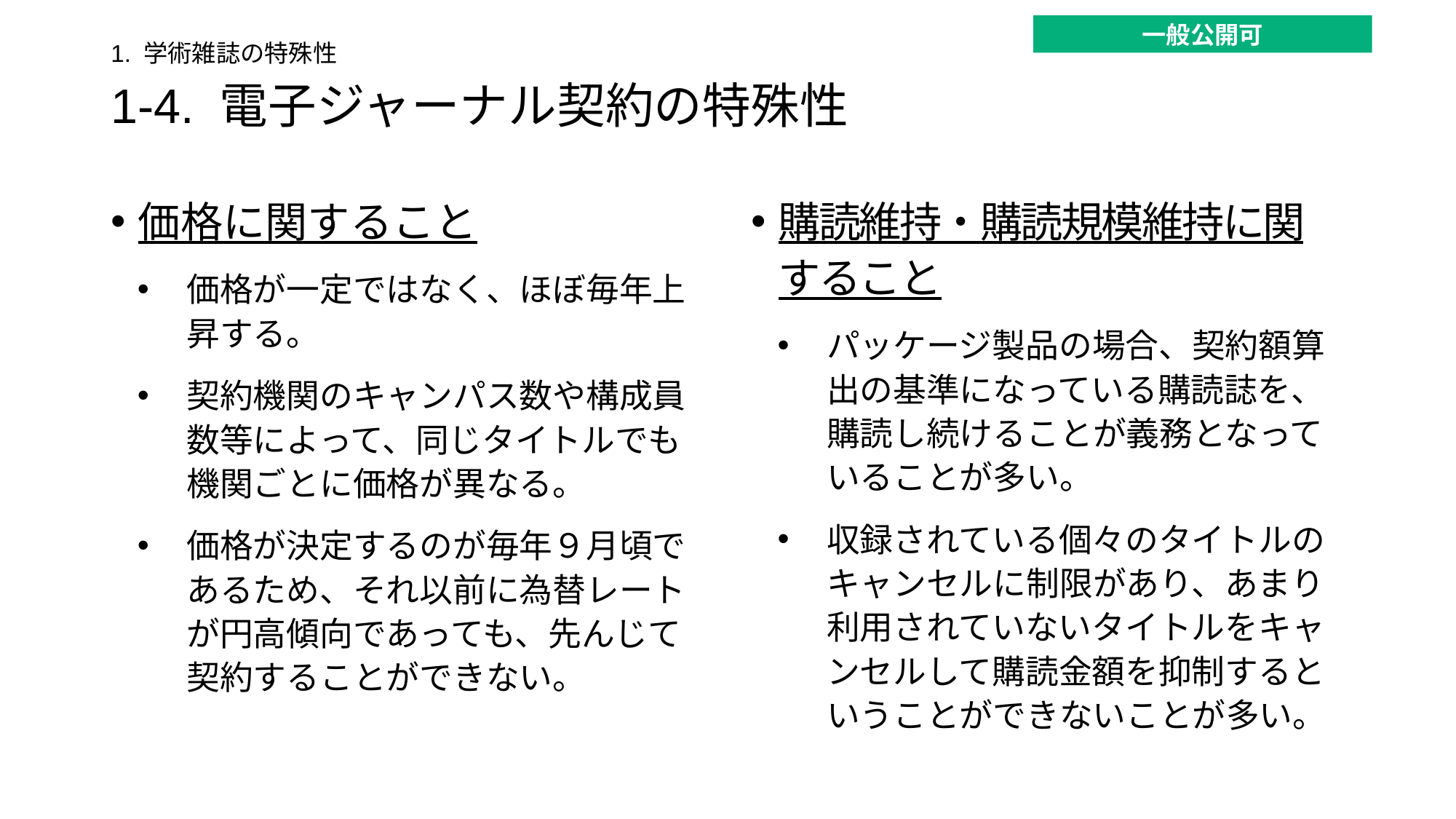

一般公開可
1. 学術雑誌の特殊性

# 1-4. 電子ジャーナル契約の特殊性
価格に関すること
価格が一定ではなく、ほぼ毎年上昇する。
契約機関のキャンパス数や構成員数等によって、同じタイトルでも機関ごとに価格が異なる。
価格が決定するのが毎年９月頃であるため、それ以前に為替レートが円高傾向であっても、先んじて契約することができない。

購読維持・購読規模維持に関すること
パッケージ製品の場合、契約額算出の基準になっている購読誌を、購読し続けることが義務となっていることが多い。
収録されている個々のタイトルのキャンセルに制限があり、あまり利用されていないタイトルをキャンセルして購読金額を抑制するということができないことが多い。